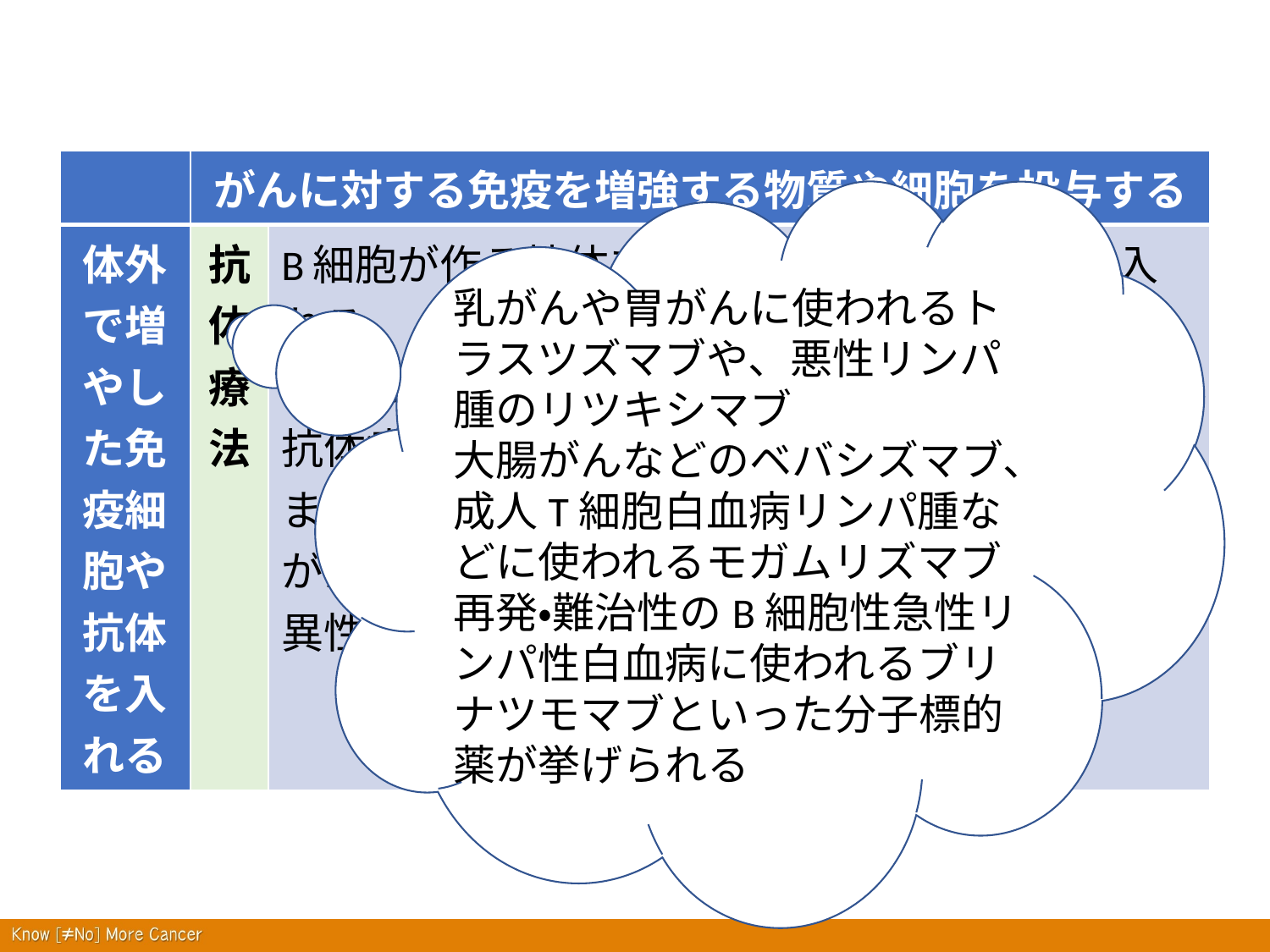

|  | がんに対する免疫を増強する物質や細胞を投与する |  |
| --- | --- | --- |
| 体外で増やした免疫細胞や抗体を入れる | 抗体療法 | B細胞が作る抗体を人工的に作製して体内に入れる。 がんの薬物療法で使われる分子標的薬の一部は、抗体療法である。 また、新しいタイプの抗体として、1つの分子ががん細胞と免疫細胞の両方に結合する二重特異性抗体（bispecific抗体）の開発も進んでいる |
乳がんや胃がんに使われるトラスツズマブや、悪性リンパ腫のリツキシマブ
大腸がんなどのベバシズマブ、成人T細胞白血病リンパ腫などに使われるモガムリズマブ再発・難治性のB細胞性急性リンパ性白血病に使われるブリナツモマブといった分子標的薬が挙げられる